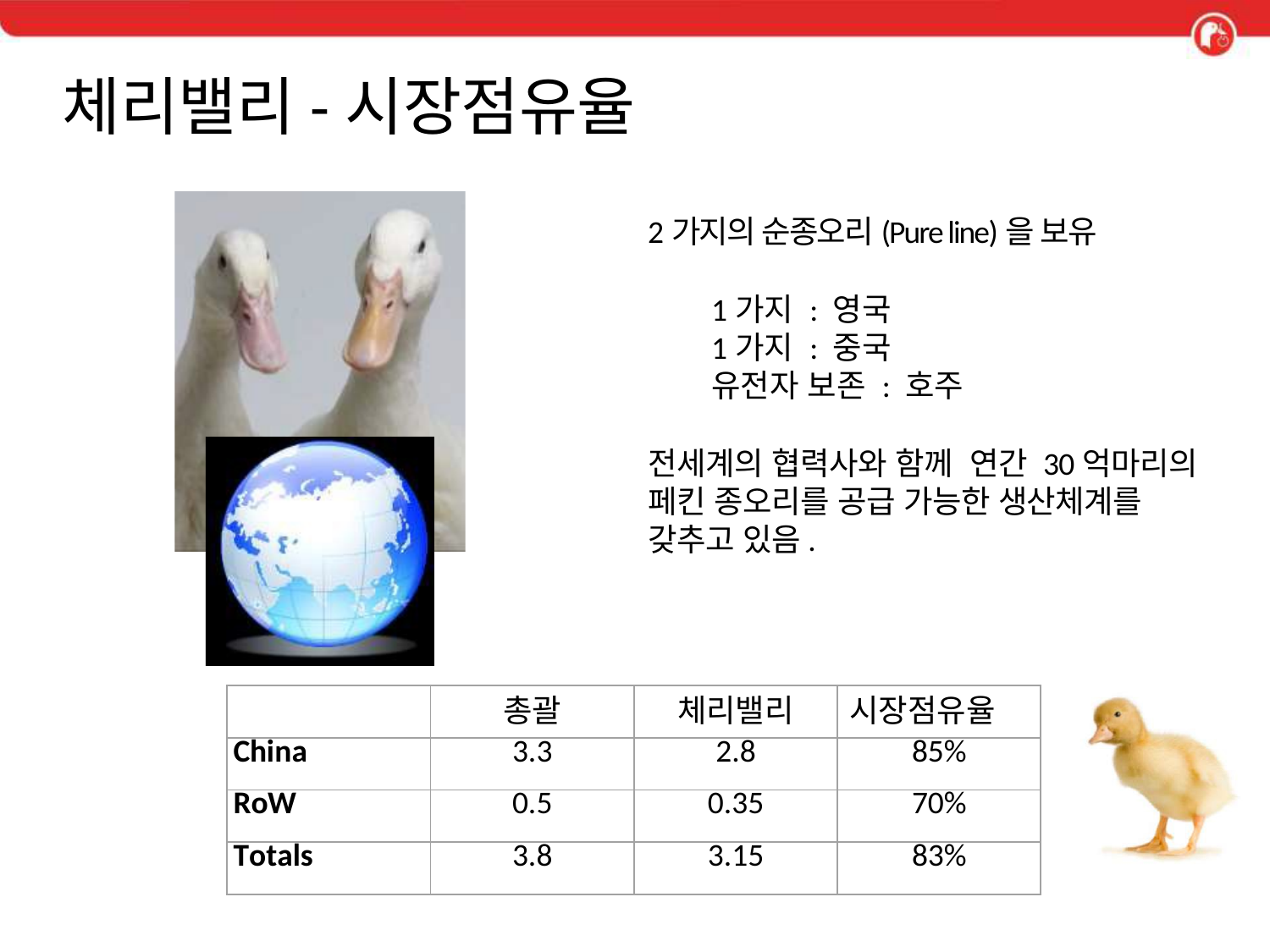

# 체리밸리-시장점유율

2가지의 순종오리(Pure line)을 보유

1가지 : 영국
1가지 : 중국
유전자 보존 : 호주

전세계의 협력사와 함께  연간 30억마리의
페킨 종오리를 공급 가능한 생산체계를
갖추고 있음.

|  | 총괄 | 체리밸리 | 시장점유율 |
| --- | --- | --- | --- |
| China | 3.3 | 2.8 | 85% |
| RoW | 0.5 | 0.35 | 70% |
| Totals | 3.8 | 3.15 | 83% |